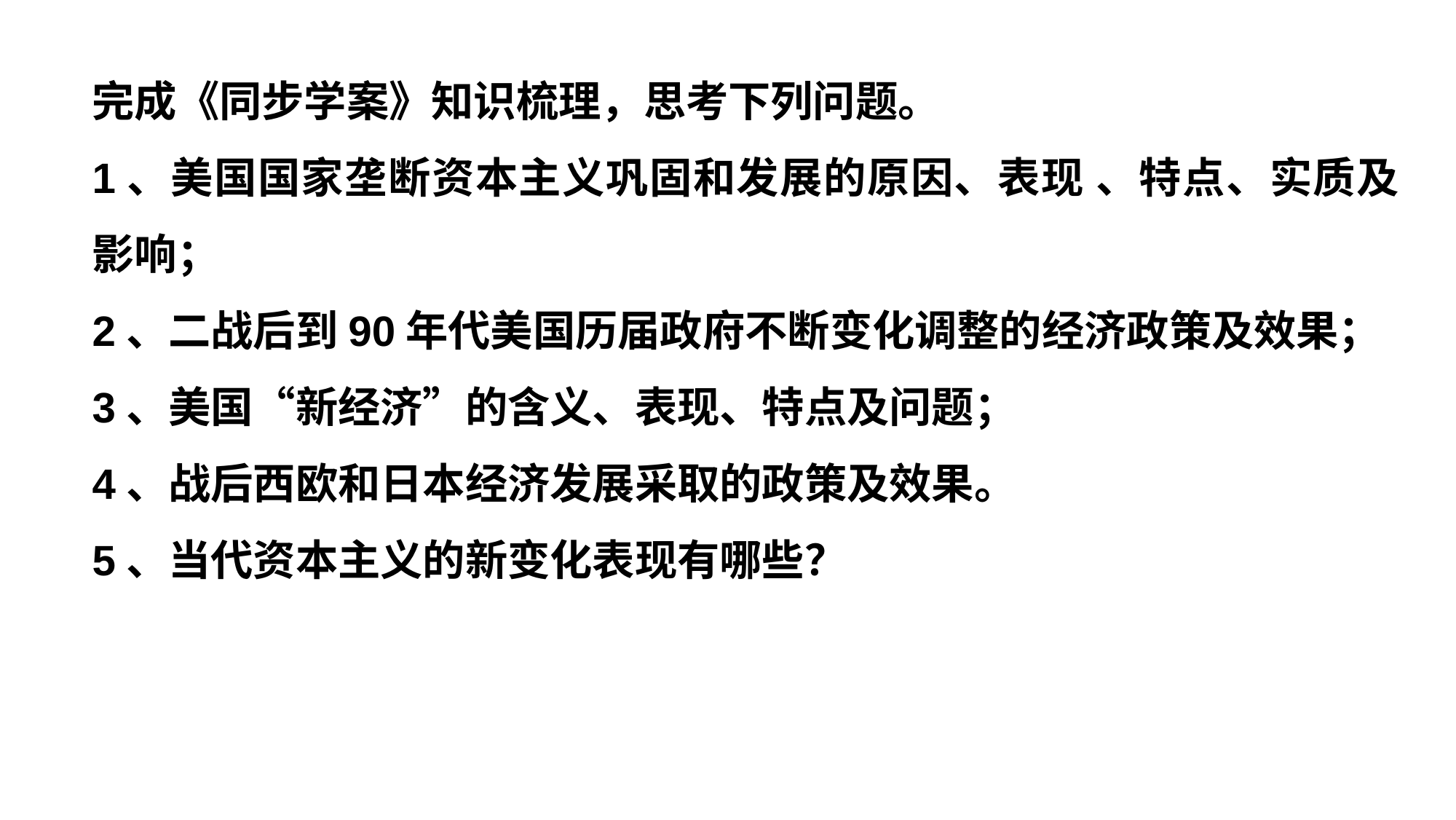

完成《同步学案》知识梳理，思考下列问题。
1、美国国家垄断资本主义巩固和发展的原因、表现 、特点、实质及影响；
2、二战后到90年代美国历届政府不断变化调整的经济政策及效果；
3、美国“新经济”的含义、表现、特点及问题；
4、战后西欧和日本经济发展采取的政策及效果。
5、当代资本主义的新变化表现有哪些？